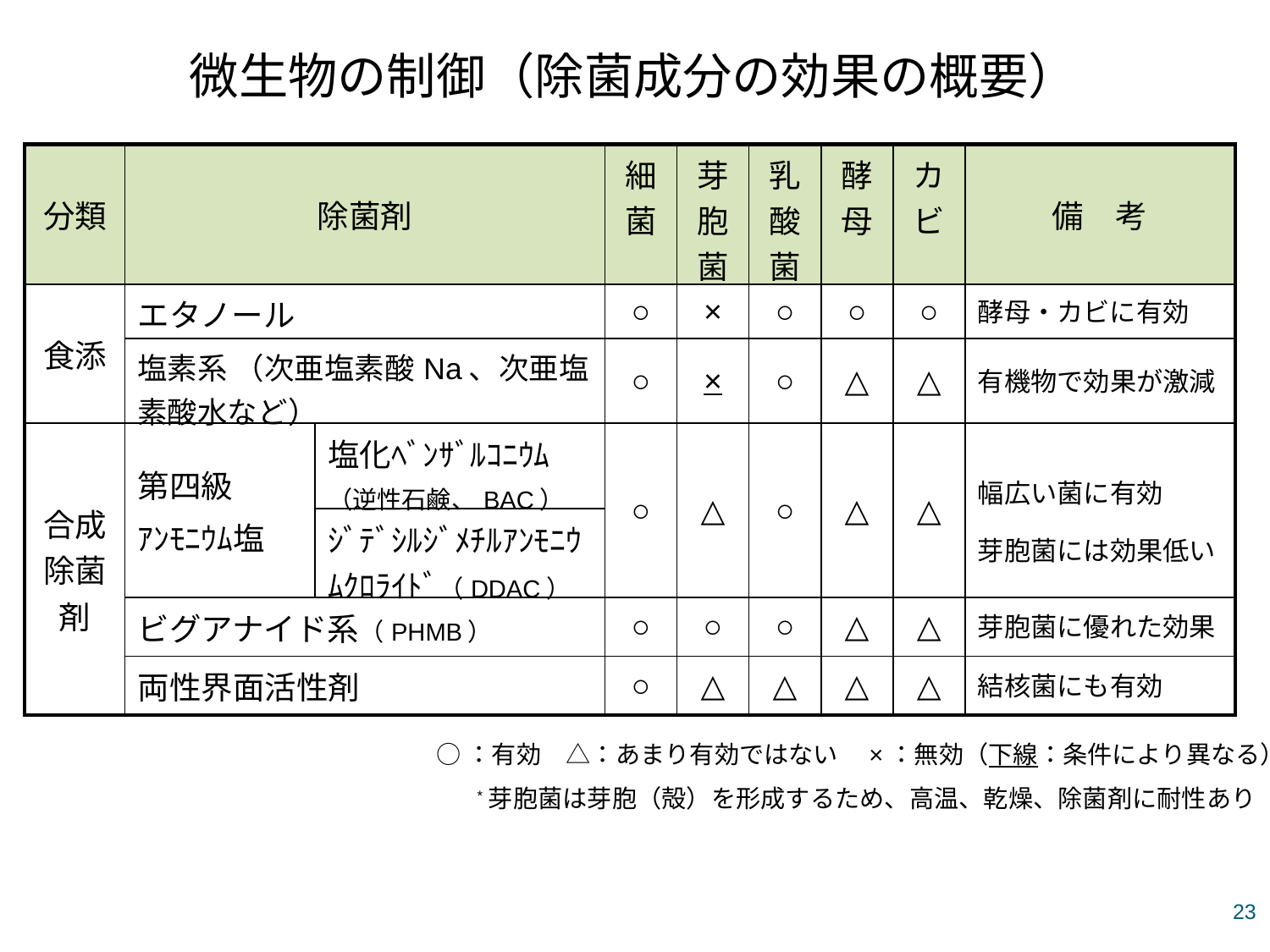

微生物の制御（除菌成分の効果の概要）
| 分類 | 除菌剤 |  | 細菌 | 芽胞菌 | 乳酸菌 | 酵母 | カビ | 備　考 |
| --- | --- | --- | --- | --- | --- | --- | --- | --- |
| 食添 | エタノール |  | ○ | × | ○ | ○ | ○ | 酵母・カビに有効 |
|  | 塩素系 （次亜塩素酸Na、次亜塩素酸水など） |  | ○ | × | ○ | △ | △ | 有機物で効果が激減 |
| 合成除菌剤 | 第四級 ｱﾝﾓﾆｳﾑ塩 | 塩化ﾍﾞﾝｻﾞﾙｺﾆｳﾑ （逆性石鹸、BAC） | ○ | △ | ○ | △ | △ | 幅広い菌に有効 芽胞菌には効果低い |
|  |  | ｼﾞﾃﾞｼﾙｼﾞﾒﾁﾙｱﾝﾓﾆｳﾑｸﾛﾗｲﾄﾞ（DDAC） |  |  |  |  |  |  |
|  | ビグアナイド系（PHMB） |  | ○ | ○ | ○ | △ | △ | 芽胞菌に優れた効果 |
|  | 両性界面活性剤 |  | ○ | △ | △ | △ | △ | 結核菌にも有効 |
○：有効　△：あまり有効ではない　×：無効（下線：条件により異なる）
*芽胞菌は芽胞（殻）を形成するため、高温、乾燥、除菌剤に耐性あり
23